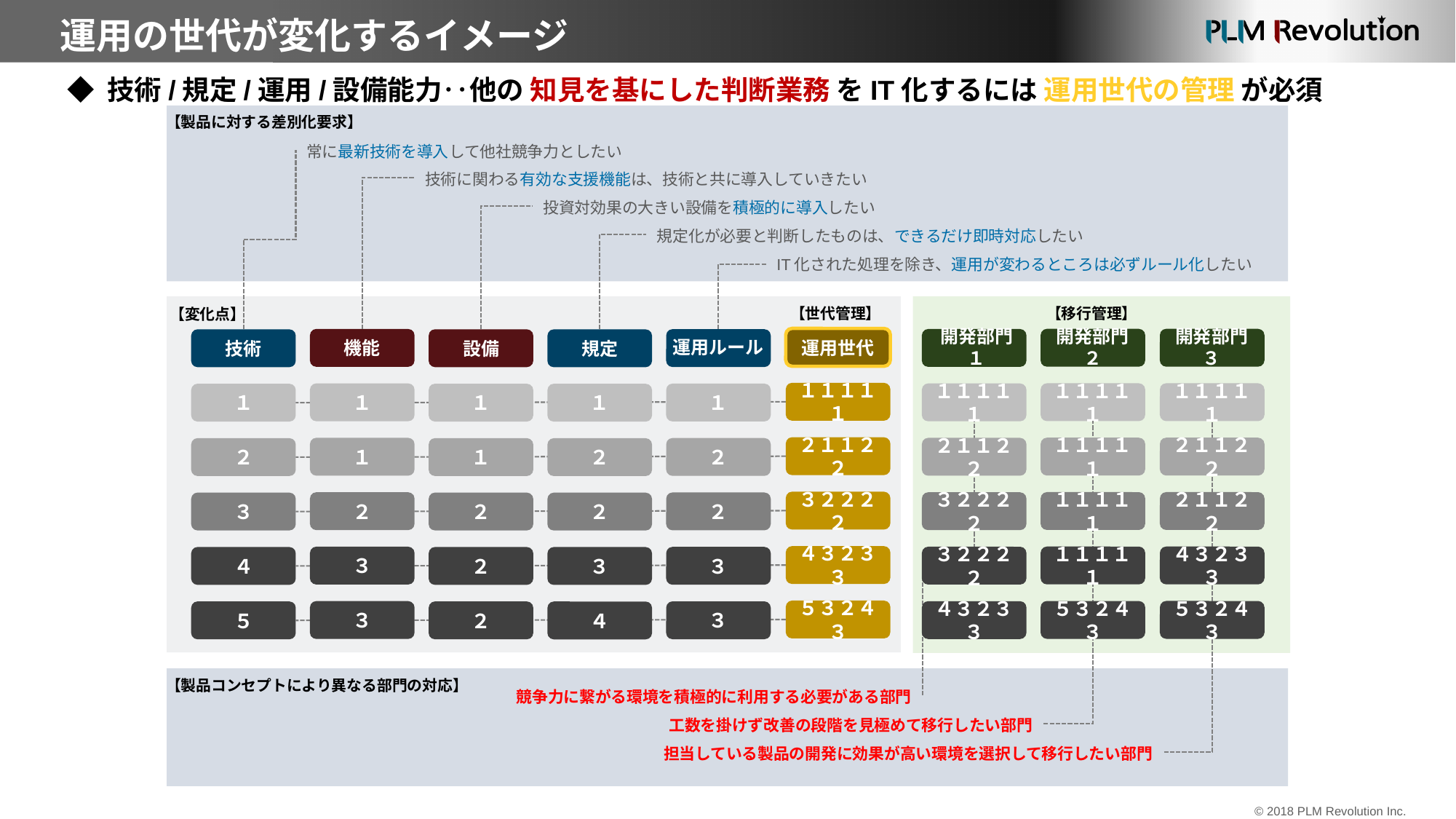

運用の世代が変化するイメージ
◆ 技術/規定/運用/設備能力‥他の 知見を基にした判断業務 をIT化するには 運用世代の管理 が必須

【製品に対する差別化要求】
常に最新技術を導入して他社競争力としたい

技術
１
２
３
４
５
【変化点】
技術に関わる有効な支援機能は、技術と共に導入していきたい
機能
１
１
２
３
３
投資対効果の大きい設備を積極的に導入したい
設備
１
１
２
２
２
規定化が必要と判断したものは、できるだけ即時対応したい
規定
１
２
２
３
４
IT化された処理を除き、運用が変わるところは必ずルール化したい
運用ルール

１
２
２
３
３

【移行管理】
開発部門 １

１１１１１
２１１２２
３２２２２
３２２２２
４３２３３

【製品コンセプトにより異なる部門の対応】
競争力に繋がる環境を積極的に利用する必要がある部門
【世代管理】
運用世代
１１１１１
２１１２２
３２２２２
４３２３３
５３２４３
開発部門 ３

１１１１１
２１１２２
２１１２２
４３２３３
５３２４３
担当している製品の開発に効果が高い環境を選択して移行したい部門
開発部門 ２

１１１１１
１１１１１
１１１１１
１１１１１
５３２４３
工数を掛けず改善の段階を見極めて移行したい部門
© 2018 PLM Revolution Inc.